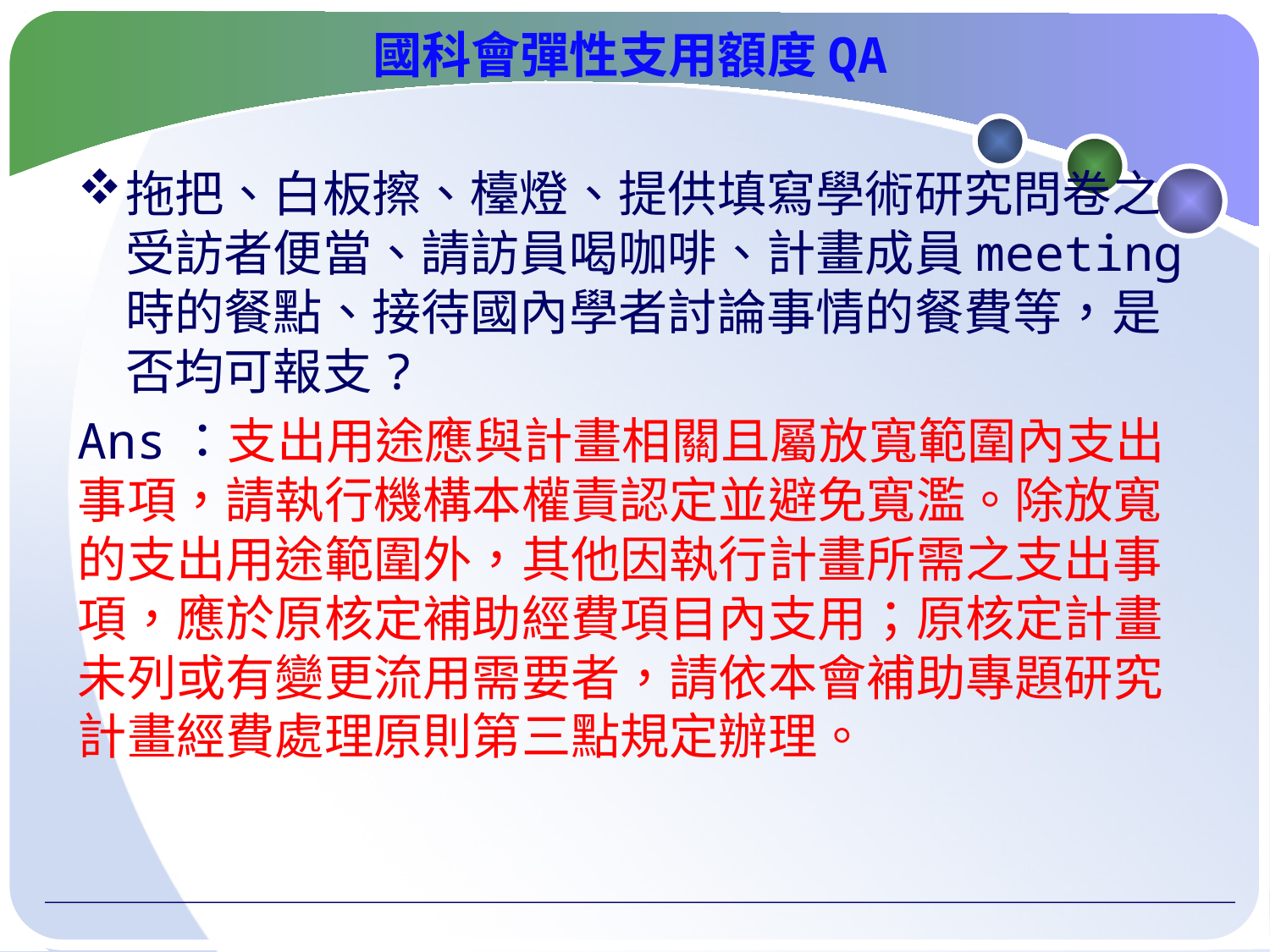

# 國科會彈性支用額度QA
拖把、白板擦、檯燈、提供填寫學術研究問卷之受訪者便當、請訪員喝咖啡、計畫成員meeting時的餐點、接待國內學者討論事情的餐費等，是否均可報支?
Ans：支出用途應與計畫相關且屬放寬範圍內支出事項，請執行機構本權責認定並避免寬濫。除放寬的支出用途範圍外，其他因執行計畫所需之支出事項，應於原核定補助經費項目內支用；原核定計畫未列或有變更流用需要者，請依本會補助專題研究計畫經費處理原則第三點規定辦理。